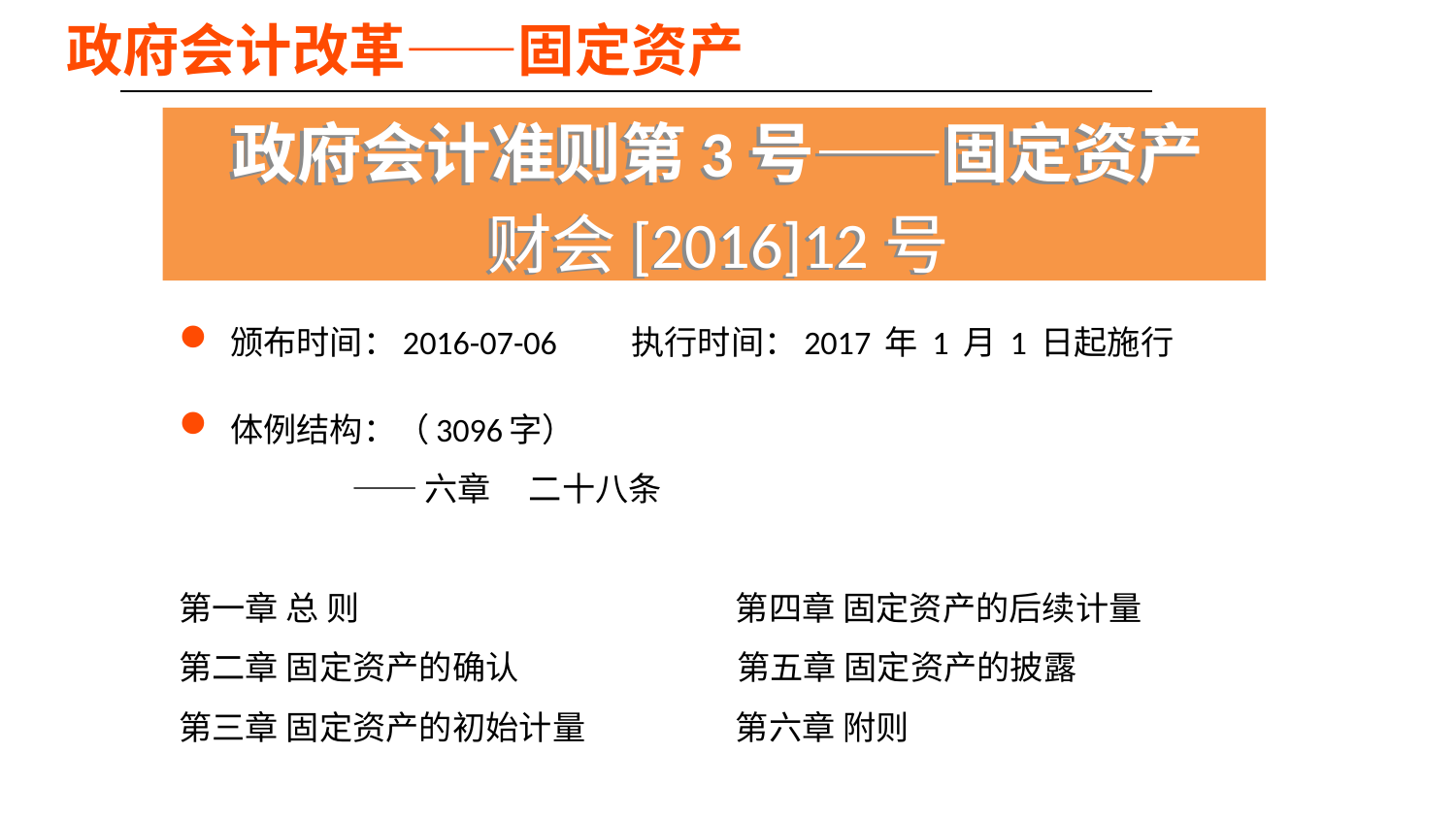

# 政府会计改革——固定资产
政府会计准则第3号——固定资产
财会[2016]12号

政府会计准则第3号——固定资产
财会[2016]12号

颁布时间：2016-07-06         执行时间：2017 年 1 月 1 日起施行

体例结构：（3096字）
                       ——六章     二十八条

第一章 总 则                                                  第四章 固定资产的后续计量
第二章 固定资产的确认                             第五章 固定资产的披露
第三章 固定资产的初始计量                    第六章 附则